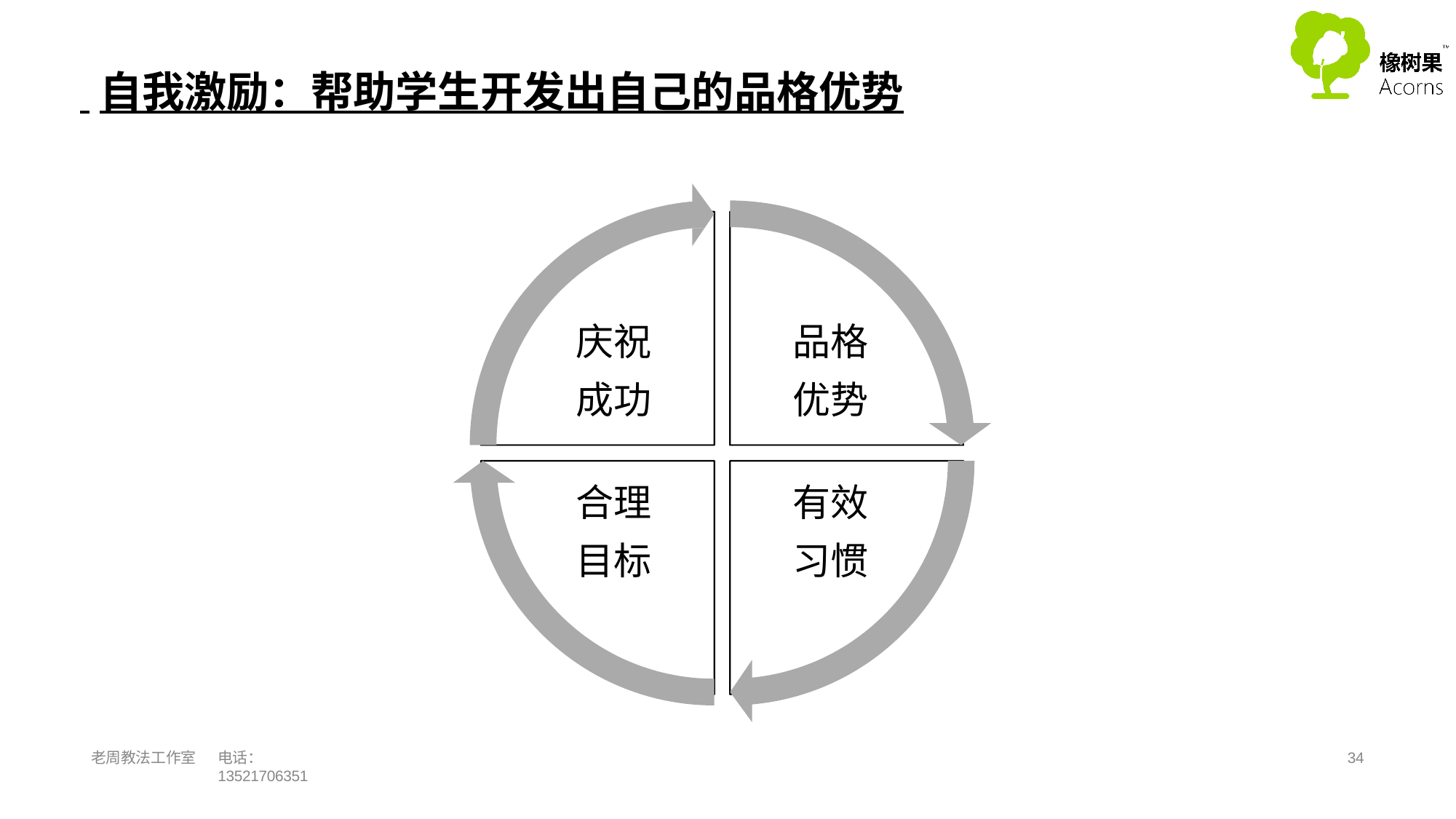

# 自我激励：帮助学生开发出自己的品格优势

庆祝 成功
品格 优势

合理 目标
有效 习惯
老周教法工作室
电话：13521706351
34